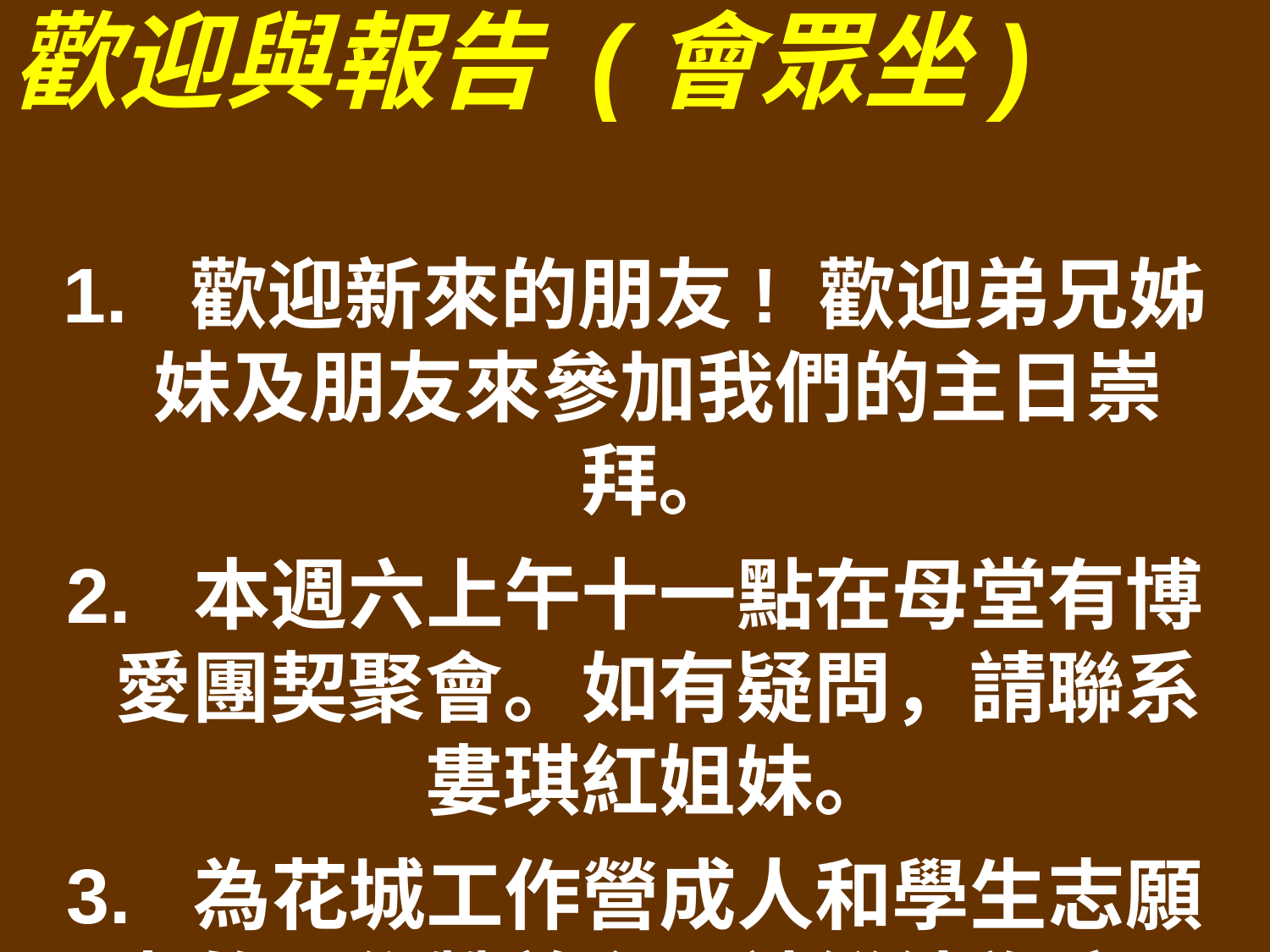

歡迎與報告 (會眾坐)

1.  歡迎新來的朋友! 歡迎弟兄姊妹及朋友來參加我們的主日崇拜。
2.  本週六上午十一點在母堂有博愛團契聚會。如有疑問，請聯系婁琪紅姐妹。
3.  為花城工作營成人和學生志願者的工作贊美主！請繼續為這一周遇到的房主和孩子們禱告，並讓我們繼續在我們的社區分享基督的愛。